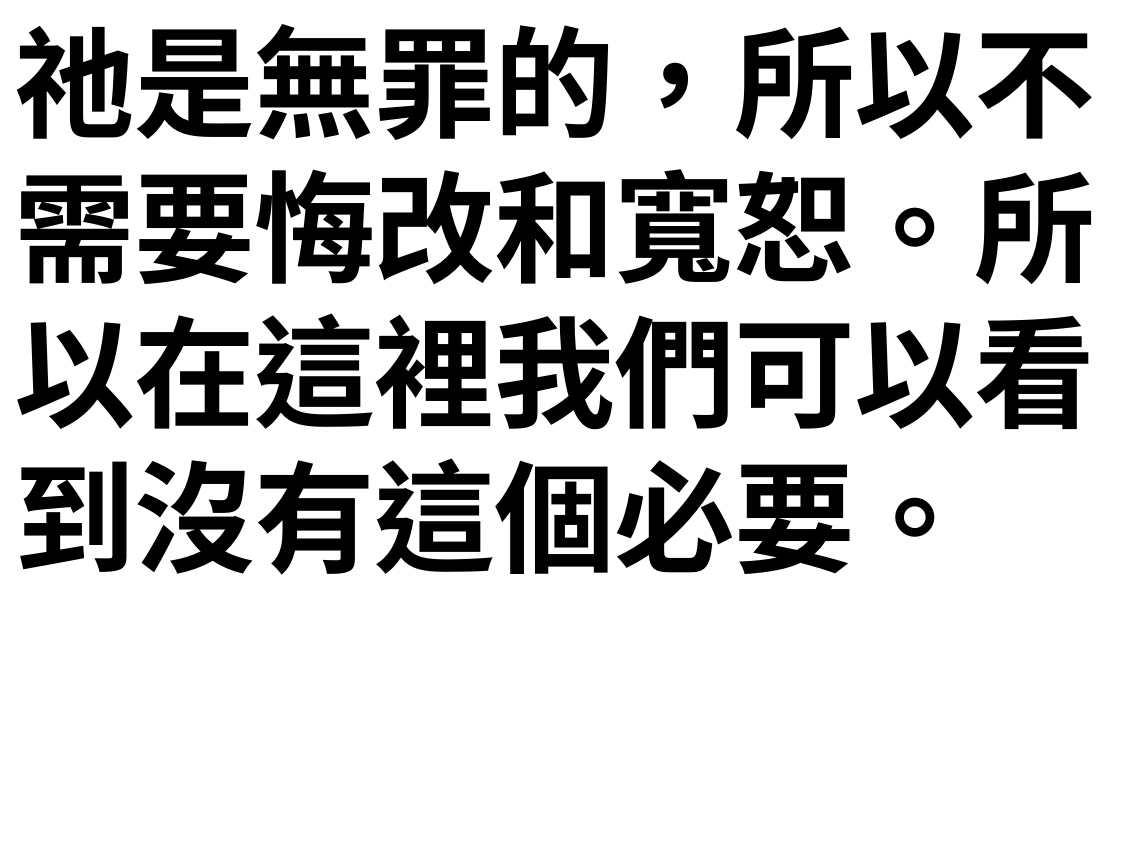

祂是無罪的，所以不需要悔改和寬恕。所以在這裡我們可以看到沒有這個必要。